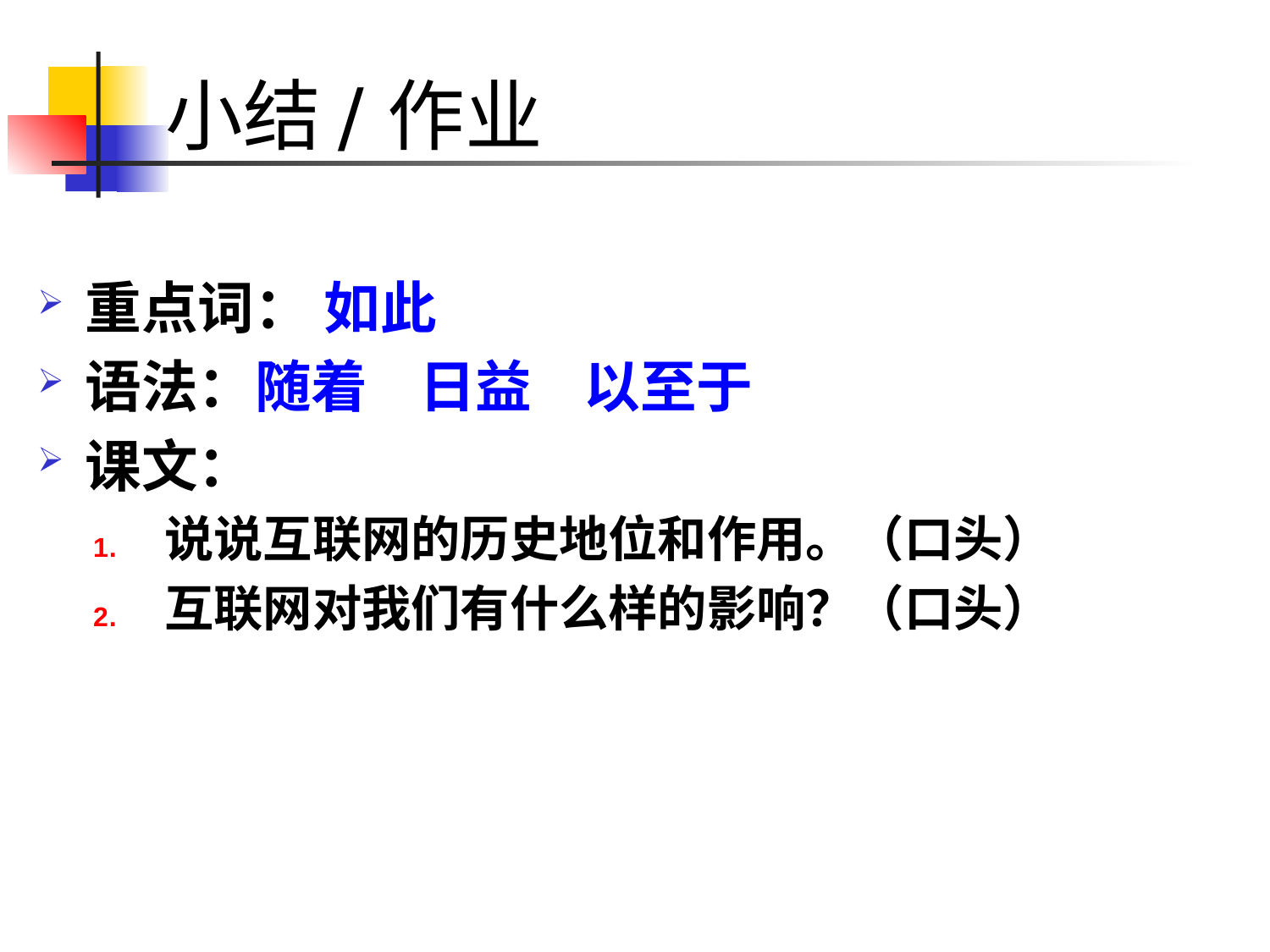

# 小结/作业
重点词： 如此
语法：随着    日益    以至于
课文：
说说互联网的历史地位和作用。（口头）
互联网对我们有什么样的影响？（口头）